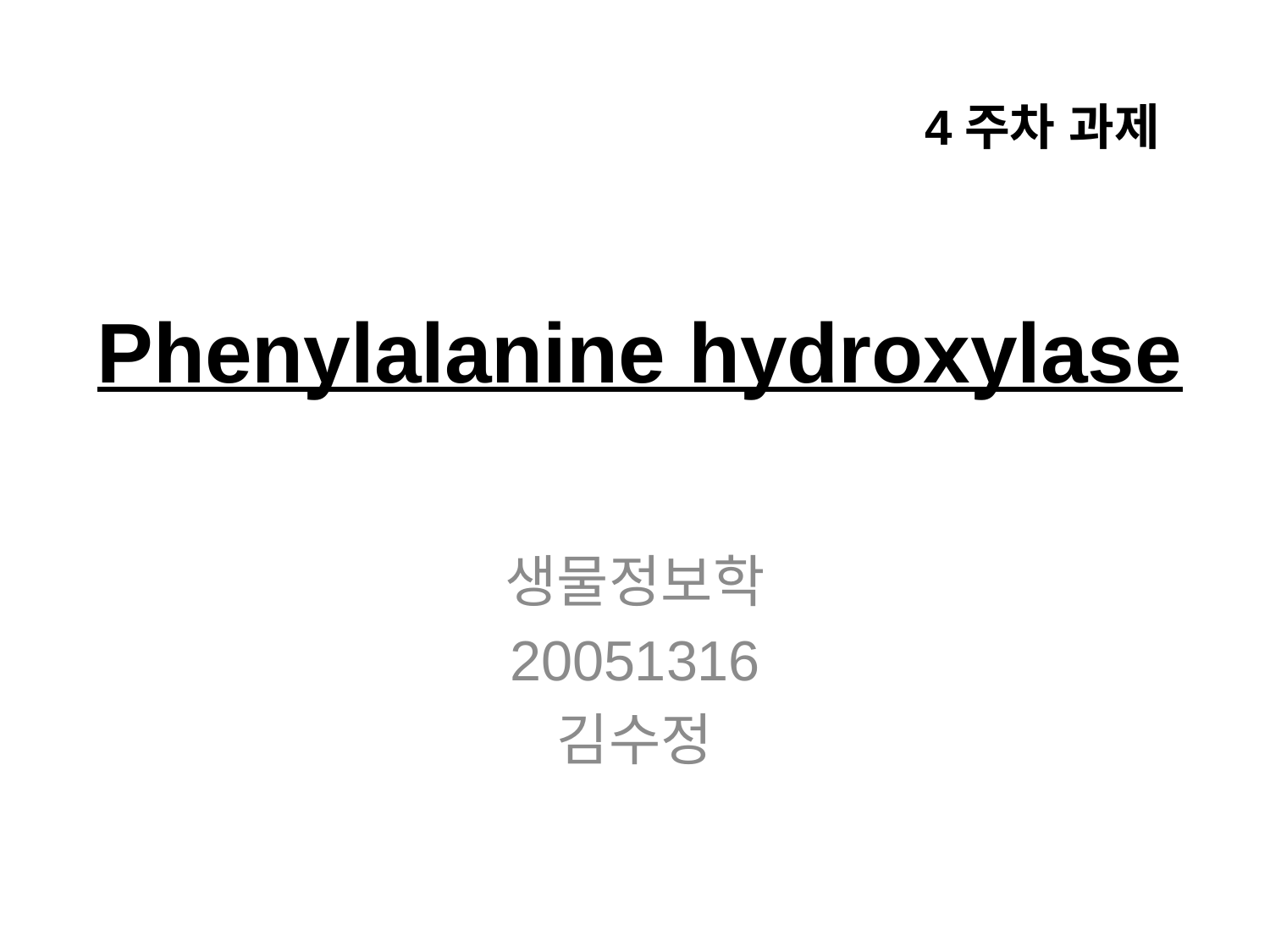

4주차 과제
# Phenylalanine hydroxylase
생물정보학
20051316
김수정